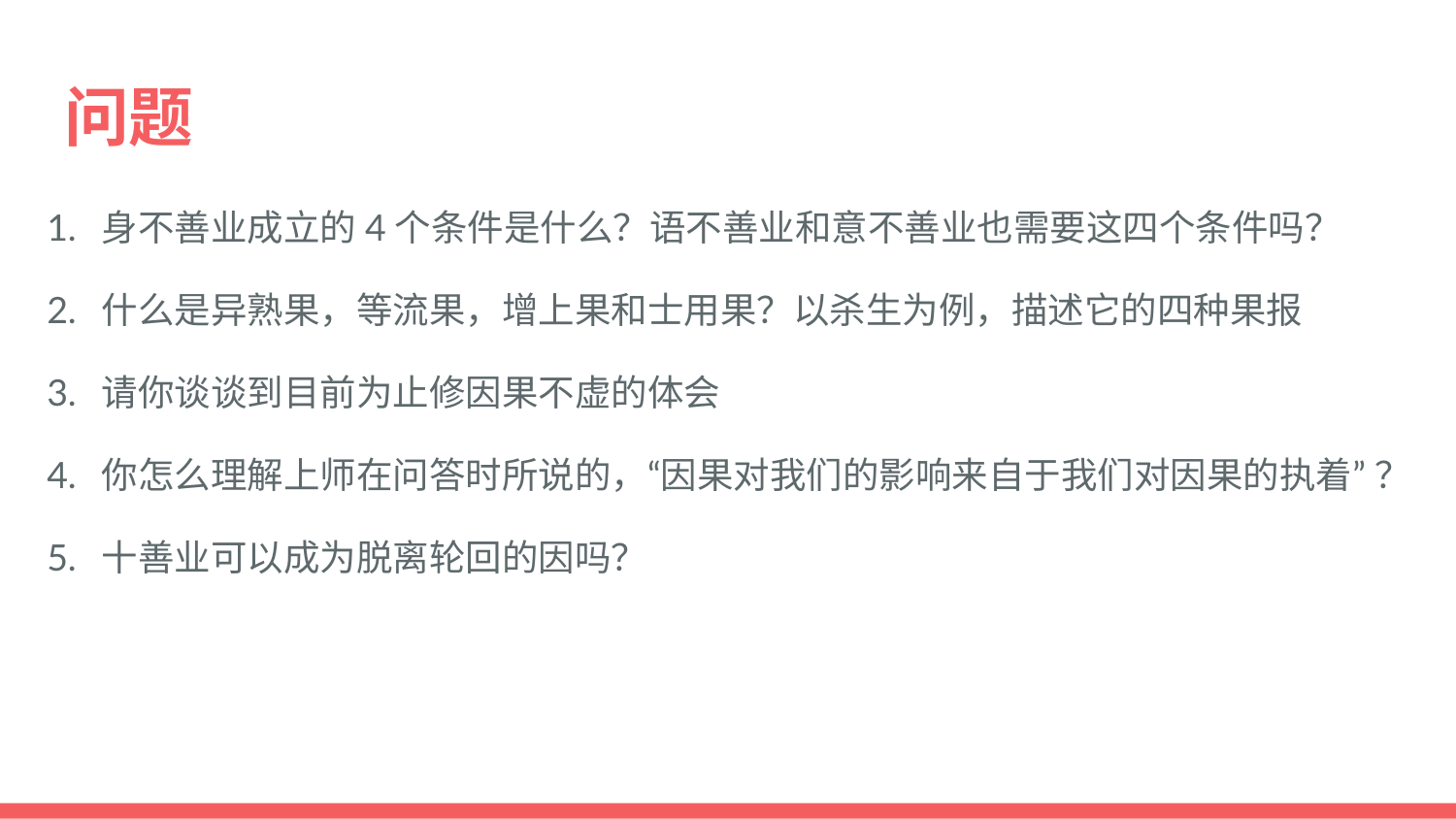

# 问题
身不善业成立的4个条件是什么？语不善业和意不善业也需要这四个条件吗？
什么是异熟果，等流果，增上果和士用果？以杀生为例，描述它的四种果报
请你谈谈到目前为止修因果不虚的体会
你怎么理解上师在问答时所说的，“因果对我们的影响来自于我们对因果的执着” ？
十善业可以成为脱离轮回的因吗？